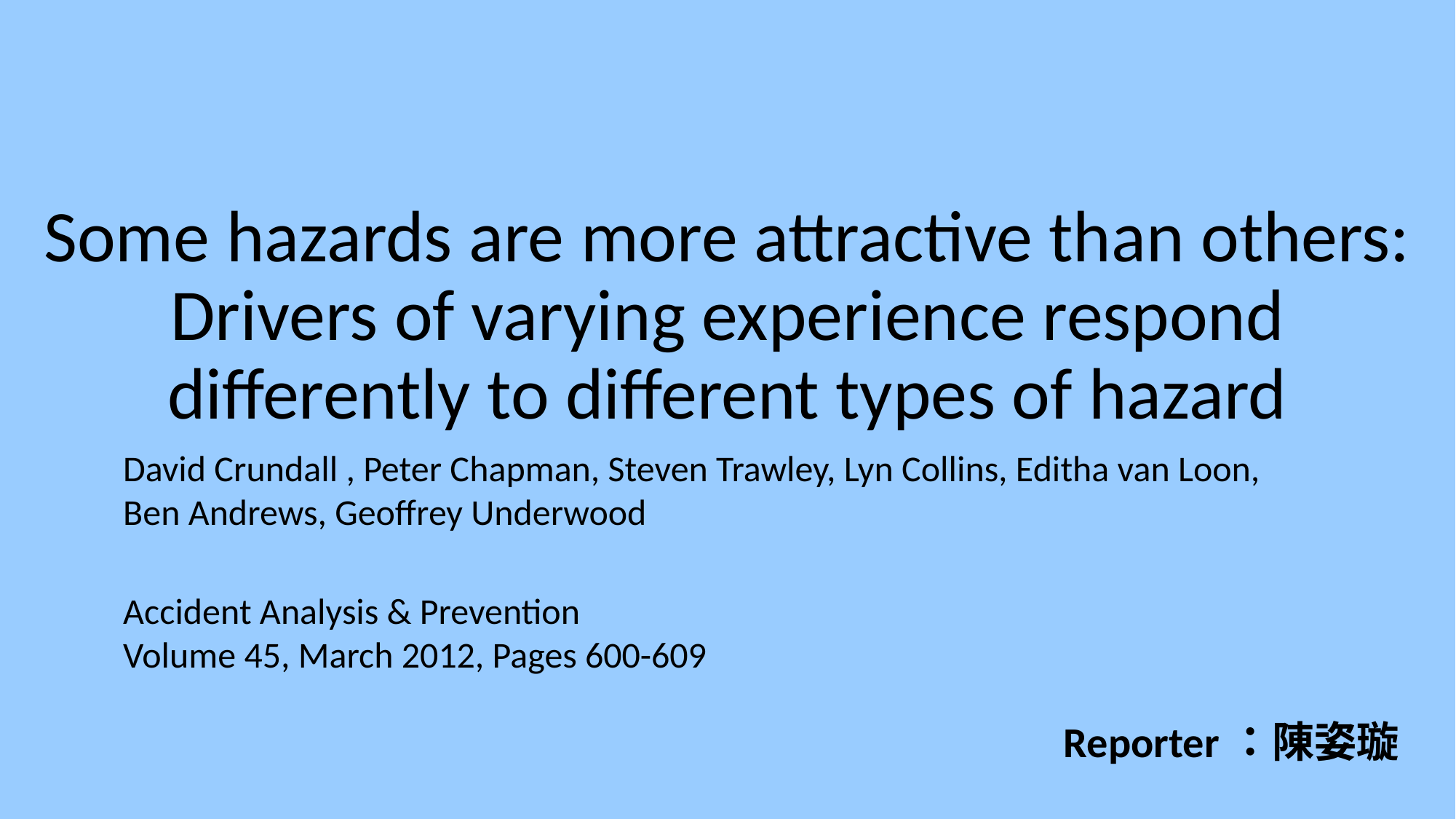

# Some hazards are more attractive than others: Drivers of varying experience respond differently to different types of hazard
David Crundall , Peter Chapman, Steven Trawley, Lyn Collins, Editha van Loon,
Ben Andrews, Geoffrey Underwood
Accident Analysis & Prevention
Volume 45, March 2012, Pages 600-609
Reporter：陳姿璇